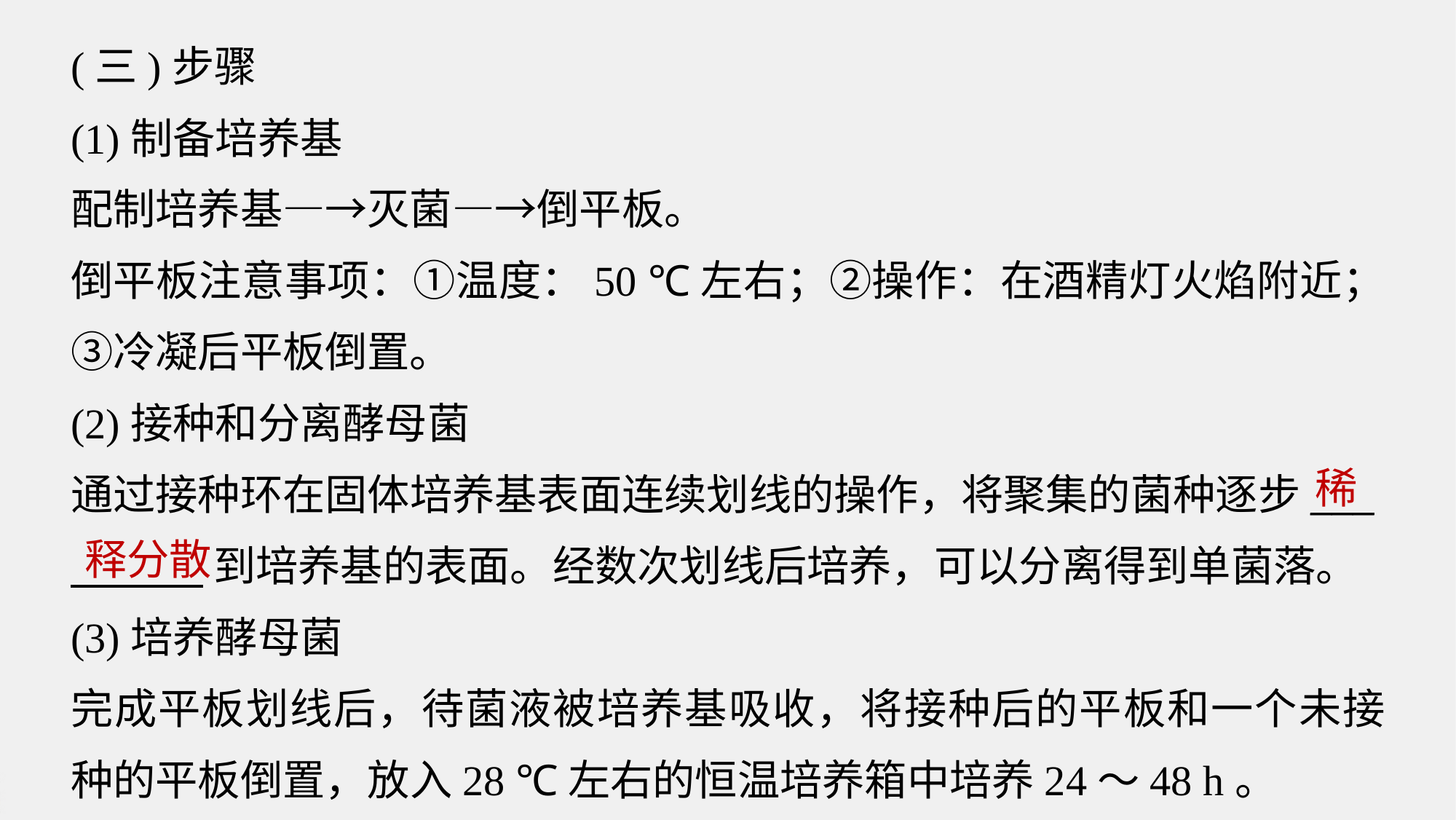

(三)步骤
(1)制备培养基
配制培养基―→灭菌―→倒平板。
倒平板注意事项：①温度：50 ℃左右；②操作：在酒精灯火焰附近；③冷凝后平板倒置。
(2)接种和分离酵母菌
通过接种环在固体培养基表面连续划线的操作，将聚集的菌种逐步___
              到培养基的表面。经数次划线后培养，可以分离得到单菌落。
(3)培养酵母菌
完成平板划线后，待菌液被培养基吸收，将接种后的平板和一个未接种的平板倒置，放入28 ℃左右的恒温培养箱中培养24～48 h。
稀
释分散